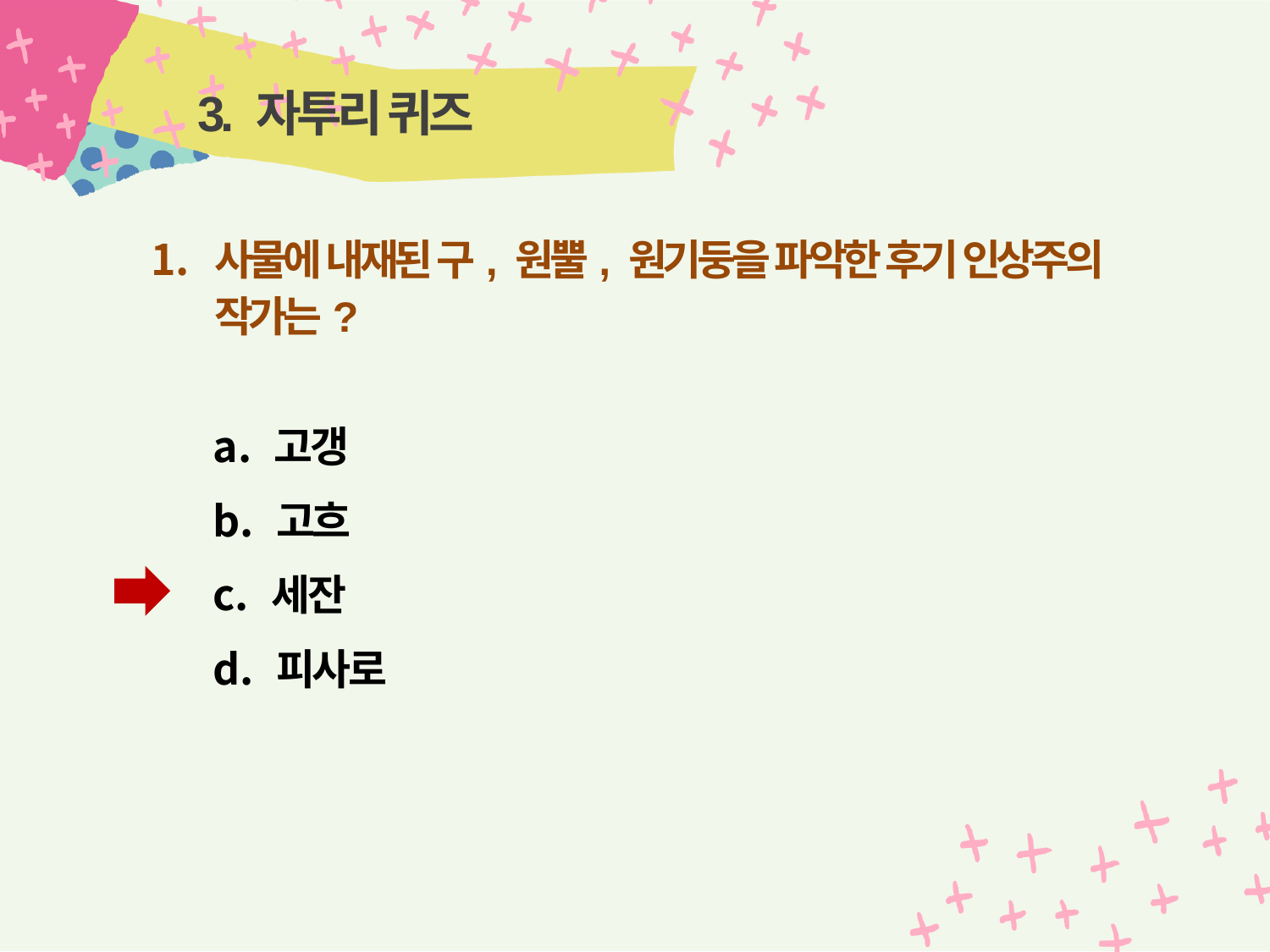

# 3. 자투리 퀴즈
사물에 내재된 구, 원뿔, 원기둥을 파악한 후기 인상주의 작가는?

 고갱
 고흐
 세잔
 피사로